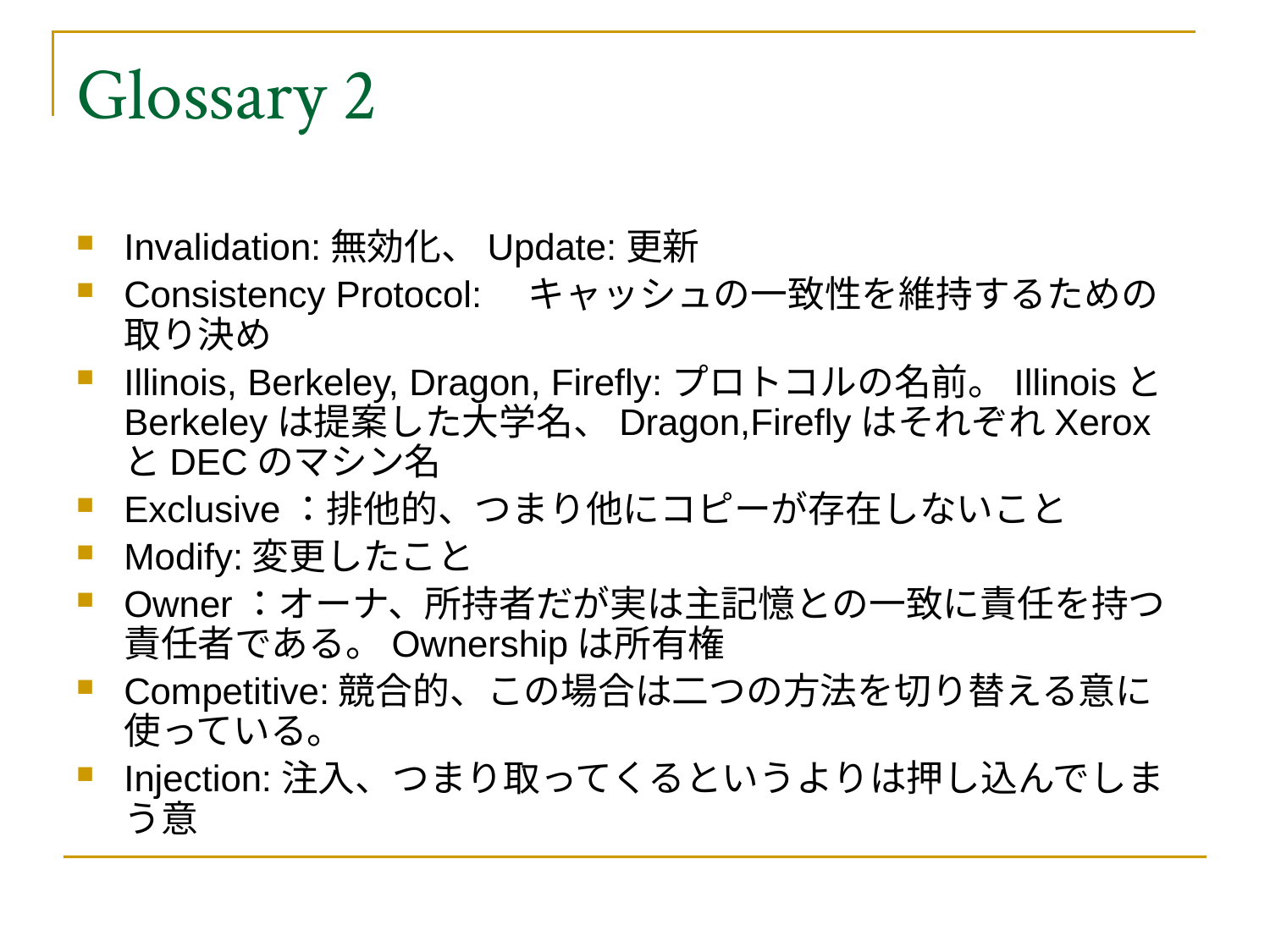

# Glossary 2
Invalidation:無効化、Update:更新
Consistency Protocol:　キャッシュの一致性を維持するための取り決め
Illinois, Berkeley, Dragon, Firefly:プロトコルの名前。IllinoisとBerkeleyは提案した大学名、Dragon,FireflyはそれぞれXeroxとDECのマシン名
Exclusive：排他的、つまり他にコピーが存在しないこと
Modify:変更したこと
Owner：オーナ、所持者だが実は主記憶との一致に責任を持つ責任者である。Ownershipは所有権
Competitive:競合的、この場合は二つの方法を切り替える意に使っている。
Injection:注入、つまり取ってくるというよりは押し込んでしまう意